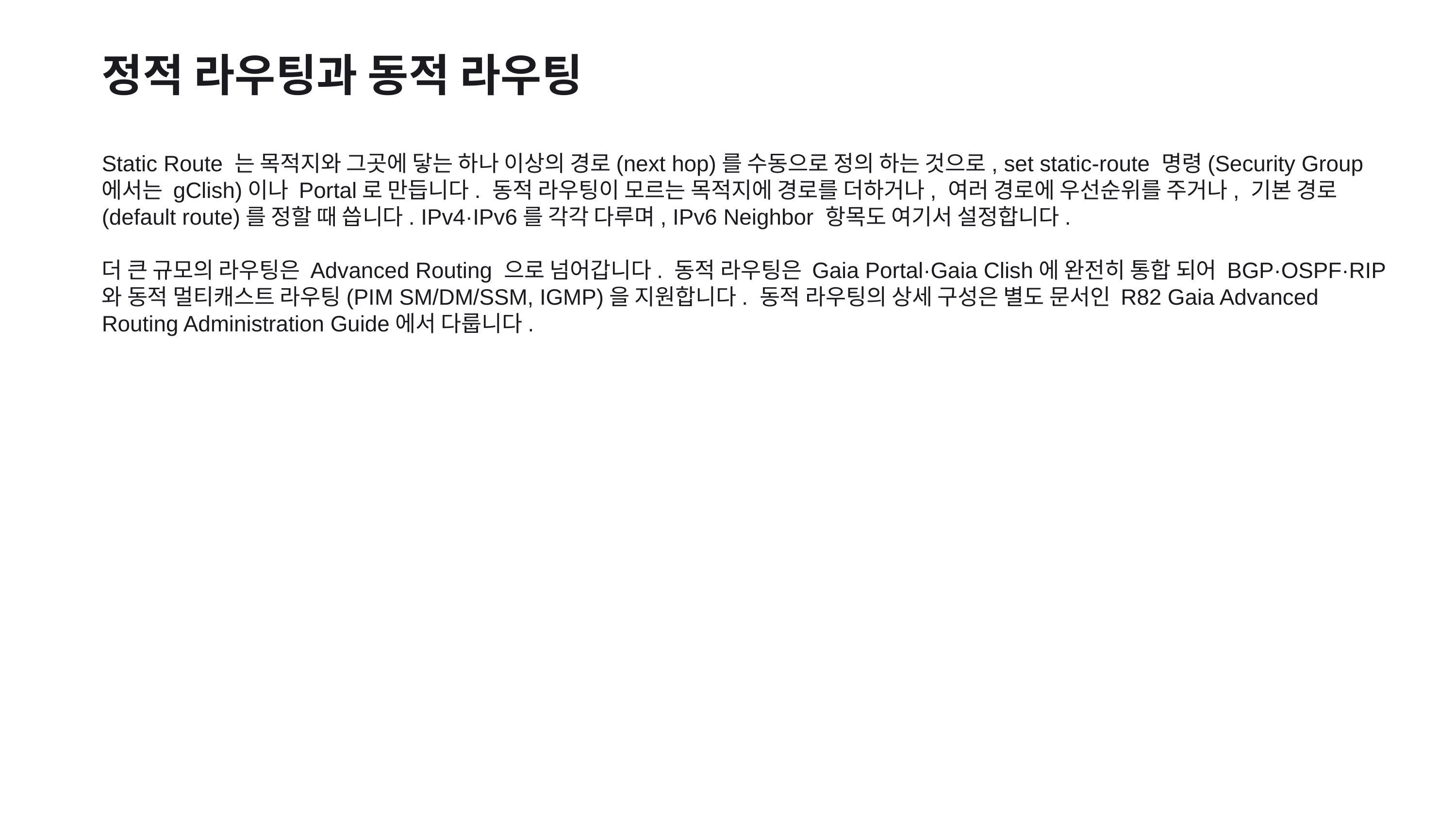

정적 라우팅과 동적 라우팅
Static Route 는 목적지와 그곳에 닿는 하나 이상의 경로(next hop)를 수동으로 정의 하는 것으로, set static-route 명령(Security Group에서는 gClish)이나 Portal로 만듭니다. 동적 라우팅이 모르는 목적지에 경로를 더하거나, 여러 경로에 우선순위를 주거나, 기본 경로(default route)를 정할 때 씁니다. IPv4·IPv6를 각각 다루며, IPv6 Neighbor 항목도 여기서 설정합니다.

더 큰 규모의 라우팅은 Advanced Routing 으로 넘어갑니다. 동적 라우팅은 Gaia Portal·Gaia Clish에 완전히 통합 되어 BGP·OSPF·RIP 와 동적 멀티캐스트 라우팅(PIM SM/DM/SSM, IGMP)을 지원합니다. 동적 라우팅의 상세 구성은 별도 문서인 R82 Gaia Advanced Routing Administration Guide에서 다룹니다.